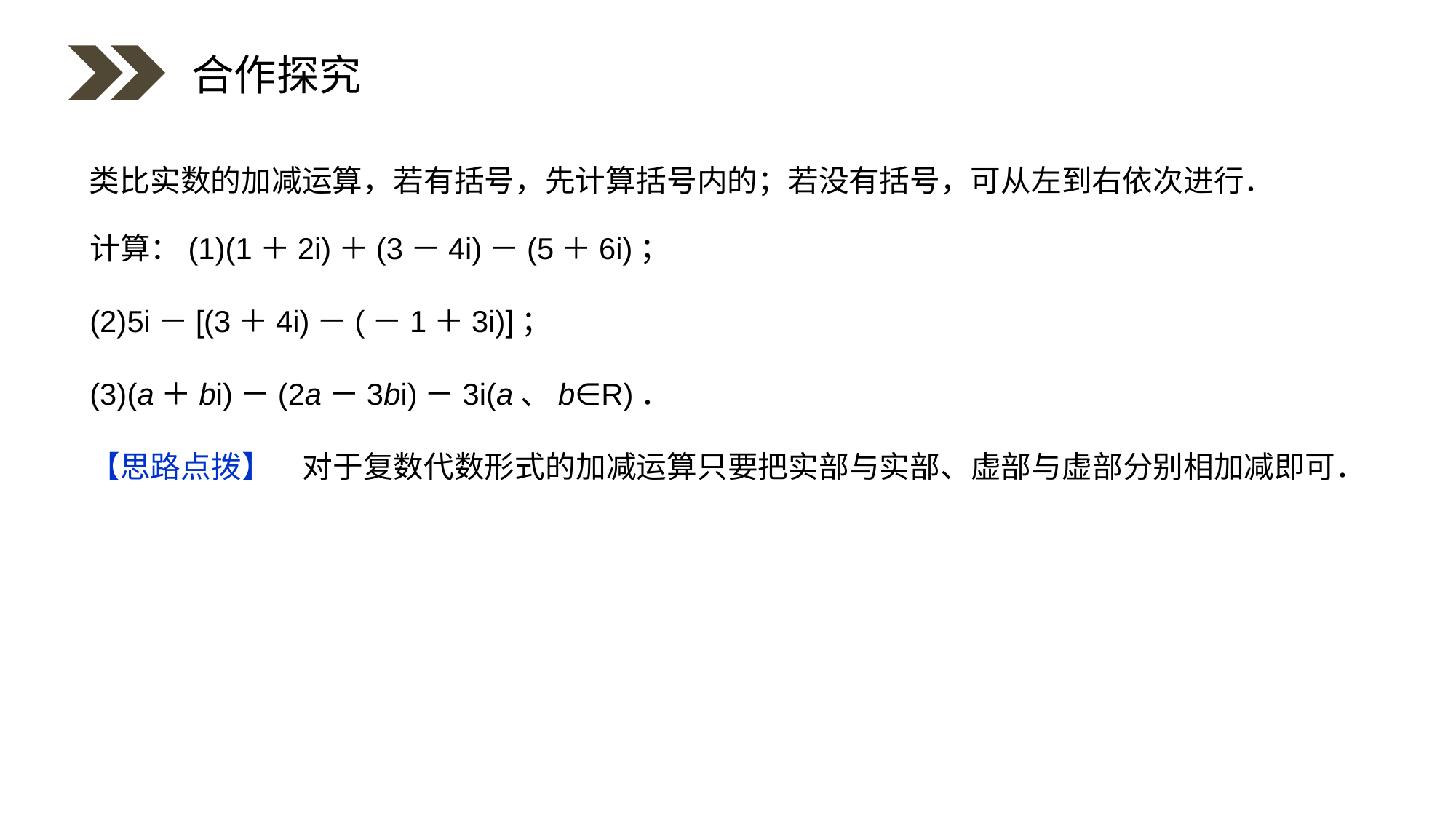

合作探究
类比实数的加减运算，若有括号，先计算括号内的；若没有括号，可从左到右依次进行．
计算：(1)(1＋2i)＋(3－4i)－(5＋6i)；
(2)5i－[(3＋4i)－(－1＋3i)]；
(3)(a＋bi)－(2a－3bi)－3i(a、b∈R)．
【思路点拨】　对于复数代数形式的加减运算只要把实部与实部、虚部与虚部分别相加减即可．